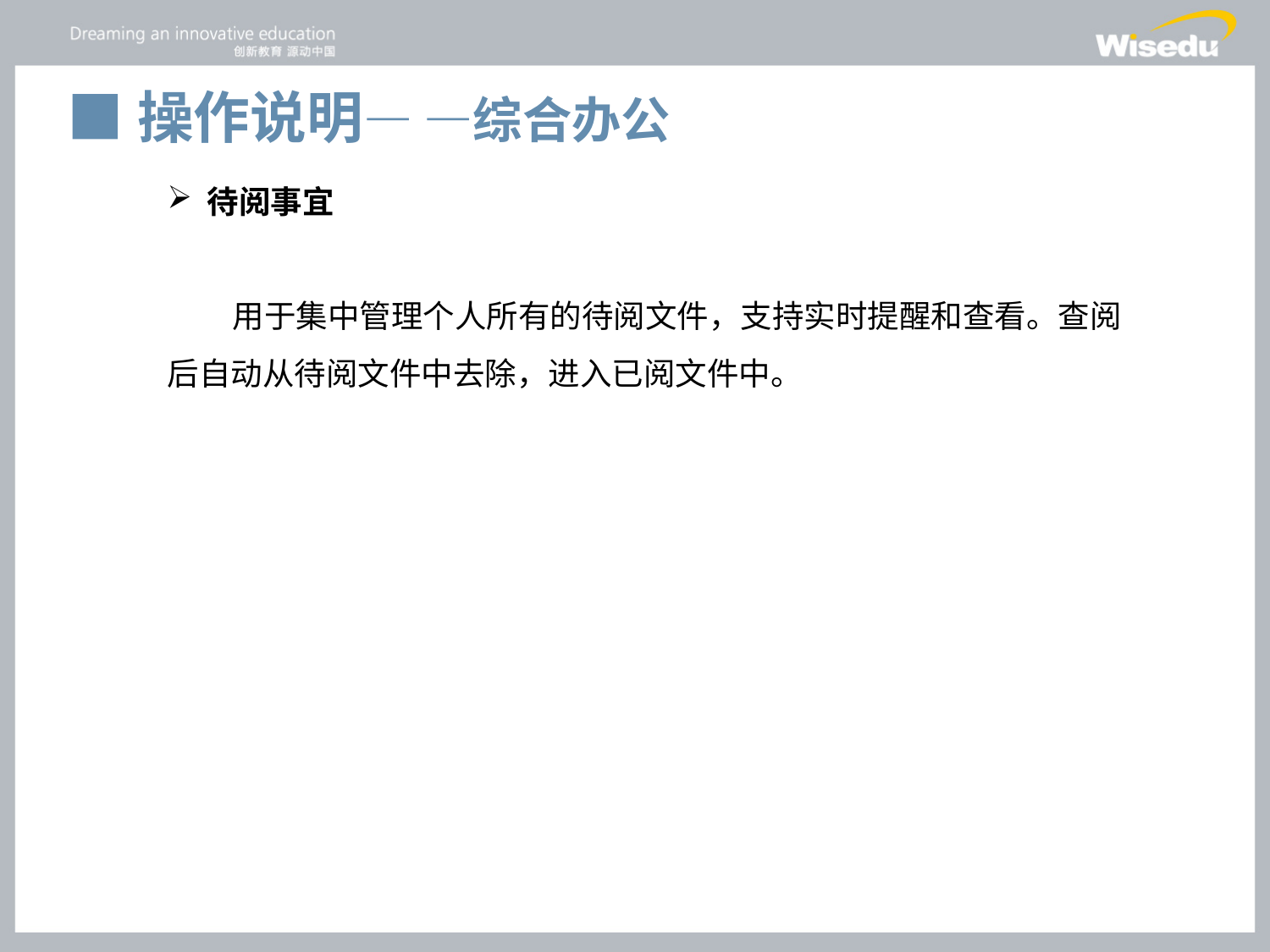

# ■操作说明— —综合办公
待阅事宜

        用于集中管理个人所有的待阅文件，支持实时提醒和查看。查阅后自动从待阅文件中去除，进入已阅文件中。